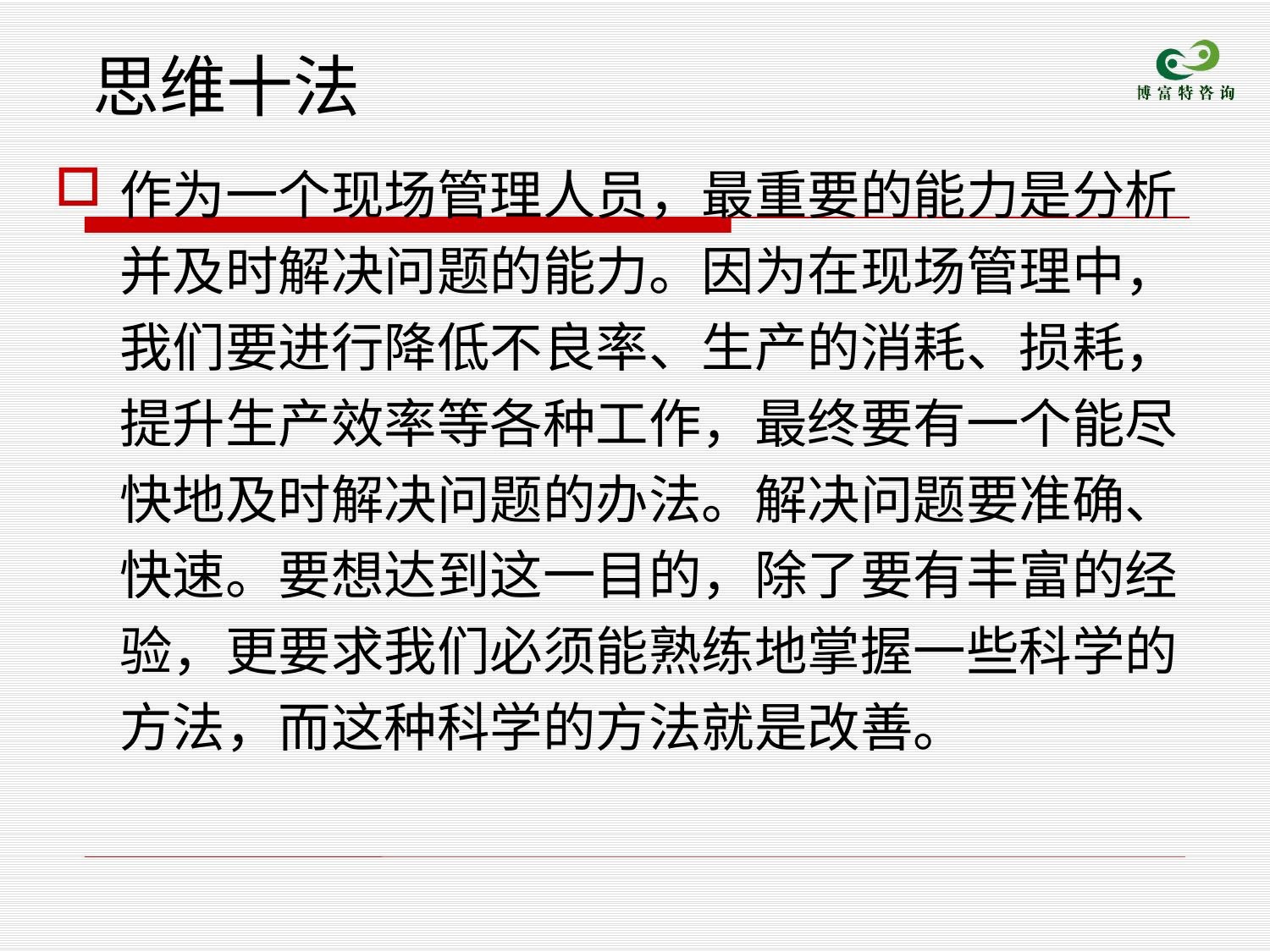

# 思维十法

作为一个现场管理人员，最重要的能力是分析并及时解决问题的能力。因为在现场管理中，我们要进行降低不良率、生产的消耗、损耗，提升生产效率等各种工作，最终要有一个能尽快地及时解决问题的办法。解决问题要准确、快速。要想达到这一目的，除了要有丰富的经验，更要求我们必须能熟练地掌握一些科学的方法，而这种科学的方法就是改善。
665